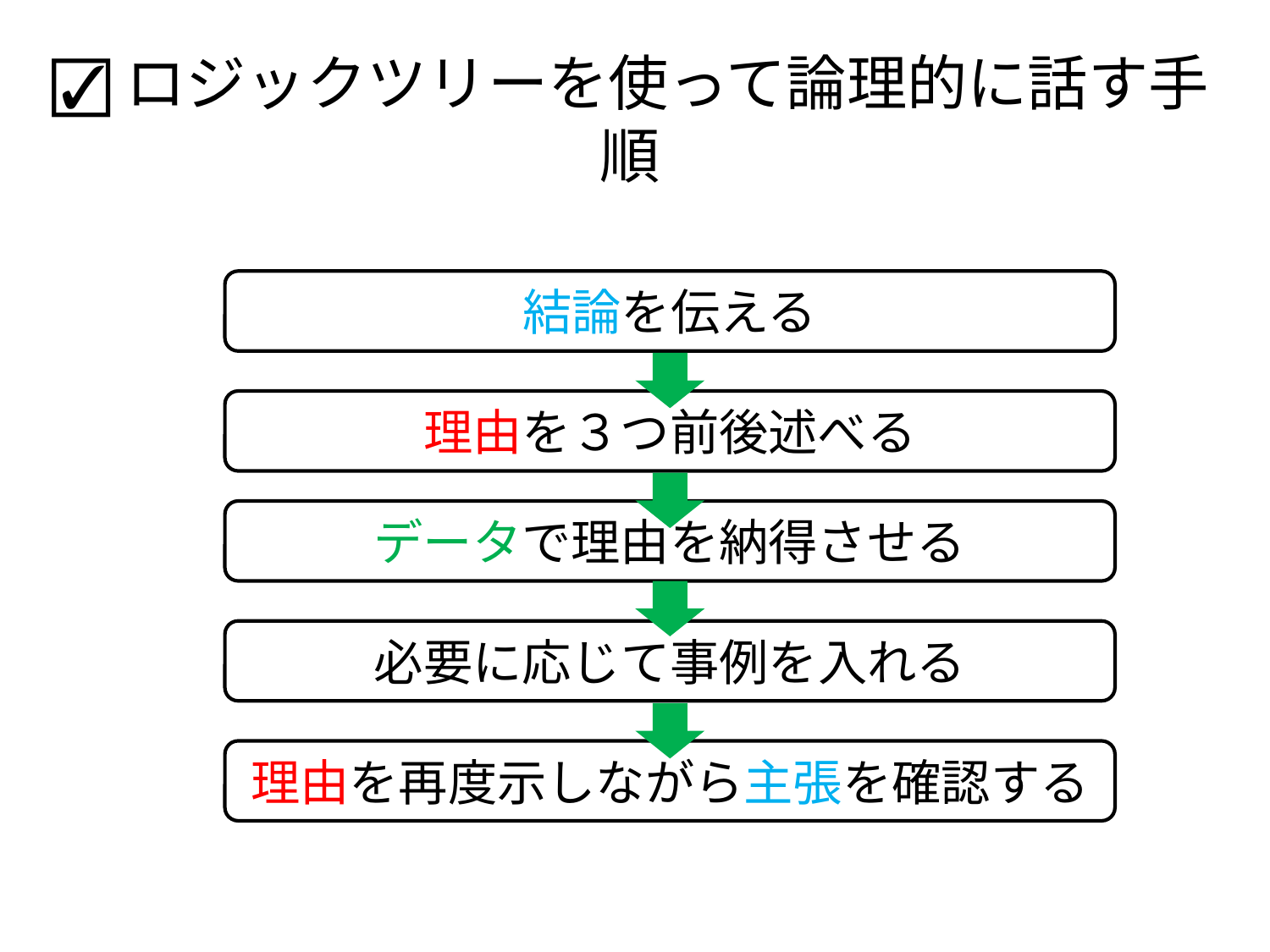

# ☑ロジックツリーを使って論理的に話す手順
結論を伝える

理由を３つ前後述べる

データで理由を納得させる

必要に応じて事例を入れる

理由を再度示しながら主張を確認する